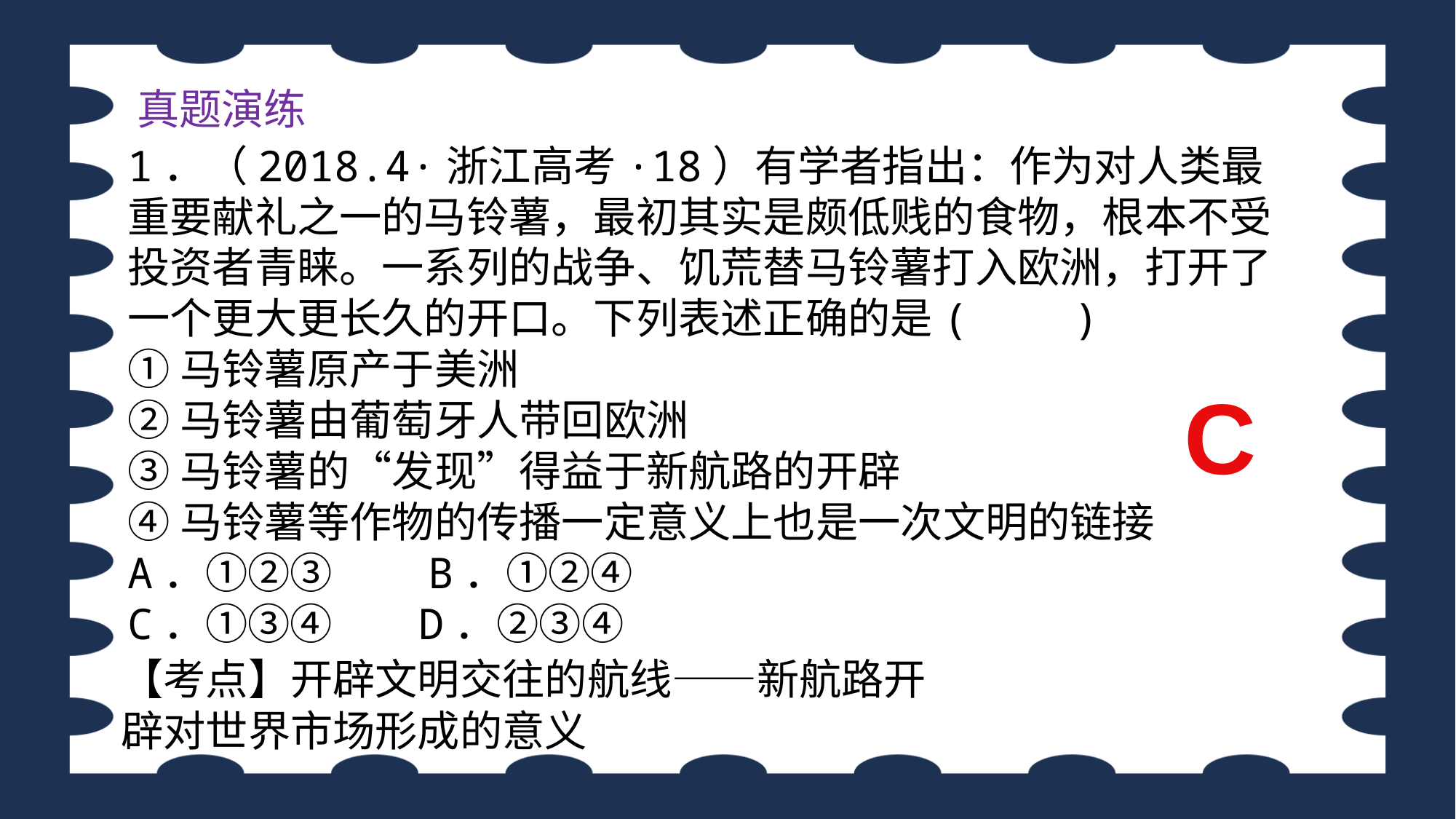

真题演练
1．（2018.4·浙江高考·18）有学者指出：作为对人类最重要献礼之一的马铃薯，最初其实是颇低贱的食物，根本不受投资者青睐。一系列的战争、饥荒替马铃薯打入欧洲，打开了一个更大更长久的开口。下列表述正确的是(　　)
①马铃薯原产于美洲
②马铃薯由葡萄牙人带回欧洲
③马铃薯的“发现”得益于新航路的开辟
④马铃薯等作物的传播一定意义上也是一次文明的链接
A．①②③         B．①②④
C．①③④        D．②③④
C
【考点】开辟文明交往的航线——新航路开辟对世界市场形成的意义